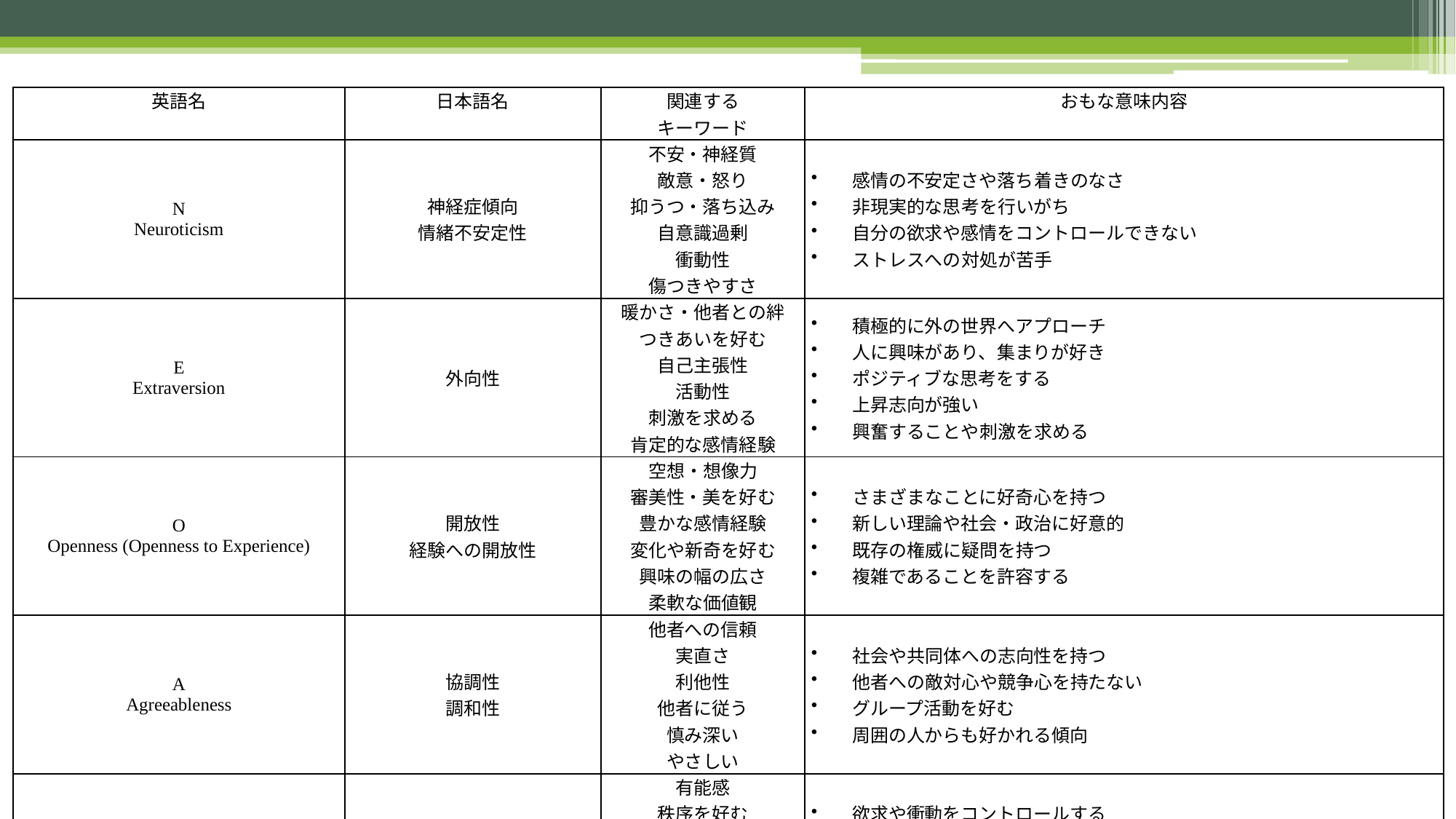

| 英語名 | 日本語名 | 関連する キーワード | おもな意味内容 |
| --- | --- | --- | --- |
| N Neuroticism | 神経症傾向 情緒不安定性 | 不安・神経質 敵意・怒り 抑うつ・落ち込み 自意識過剰 衝動性 傷つきやすさ | 感情の不安定さや落ち着きのなさ 非現実的な思考を行いがち 自分の欲求や感情をコントロールできない ストレスへの対処が苦手 |
| E Extraversion | 外向性 | 暖かさ・他者との絆 つきあいを好む 自己主張性 活動性 刺激を求める 肯定的な感情経験 | 積極的に外の世界へアプローチ 人に興味があり、集まりが好き ポジティブな思考をする 上昇志向が強い 興奮することや刺激を求める |
| O Openness (Openness to Experience) | 開放性 経験への開放性 | 空想・想像力 審美性・美を好む 豊かな感情経験 変化や新奇を好む 興味の幅の広さ 柔軟な価値観 | さまざまなことに好奇心を持つ 新しい理論や社会・政治に好意的 既存の権威に疑問を持つ 複雑であることを許容する |
| A Agreeableness | 協調性 調和性 | 他者への信頼 実直さ 利他性 他者に従う 慎み深い やさしい | 社会や共同体への志向性を持つ 他者への敵対心や競争心を持たない グループ活動を好む 周囲の人からも好かれる傾向 |
| C Conscientiousness | 誠実性 勤勉性 | 有能感 秩序を好む 誠実さ 達成追求 自己鍛錬 慎重さ | 欲求や衝動をコントロールする 目標や課題を達成する 計画を立てて事に当たる 行動する前に十分考える |